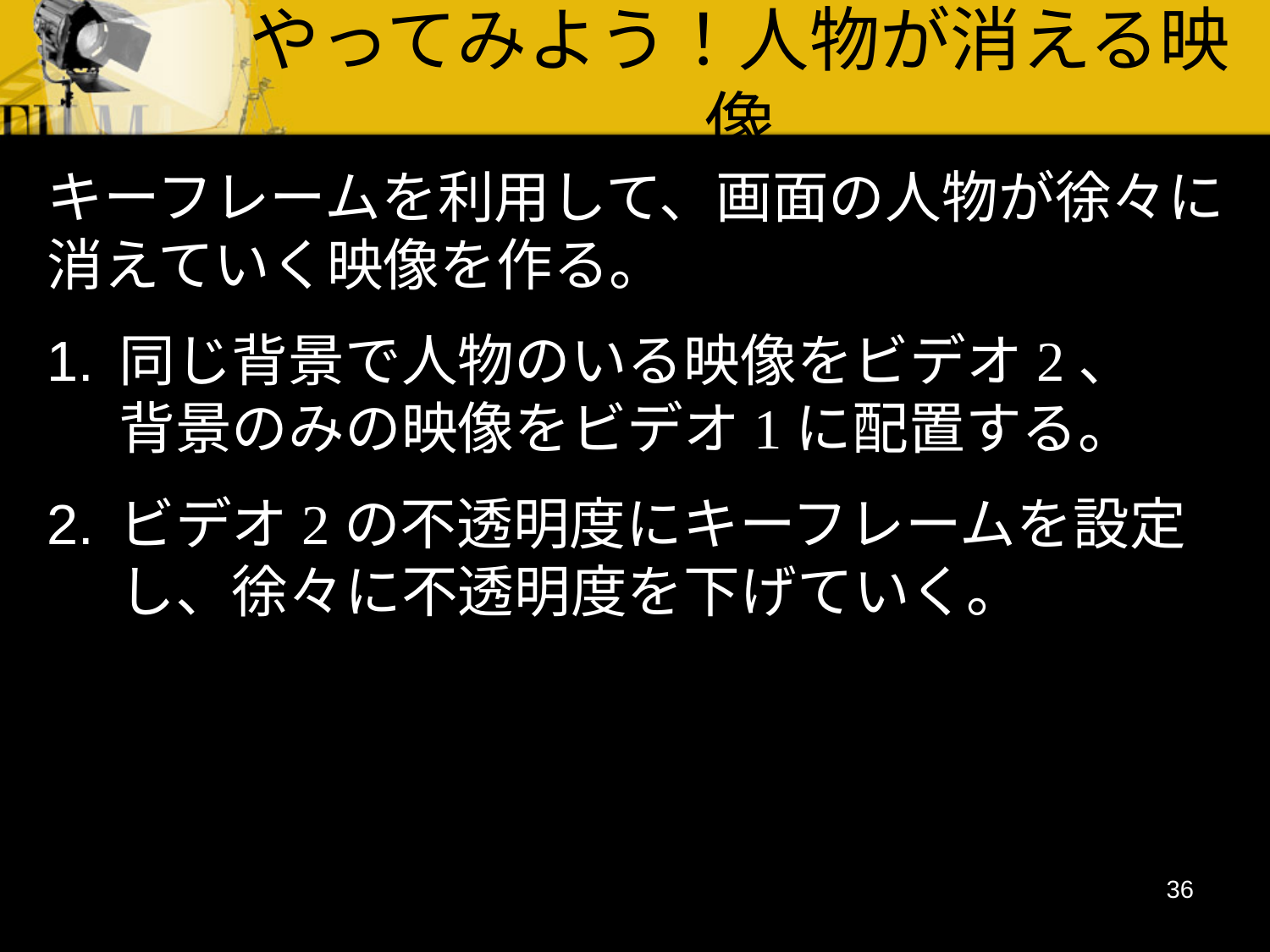

やってみよう！人物が消える映像
キーフレームを利用して、画面の人物が徐々に
消えていく映像を作る。
同じ背景で人物のいる映像をビデオ2、
背景のみの映像をビデオ1に配置する。
ビデオ2の不透明度にキーフレームを設定し、徐々に不透明度を下げていく。
36